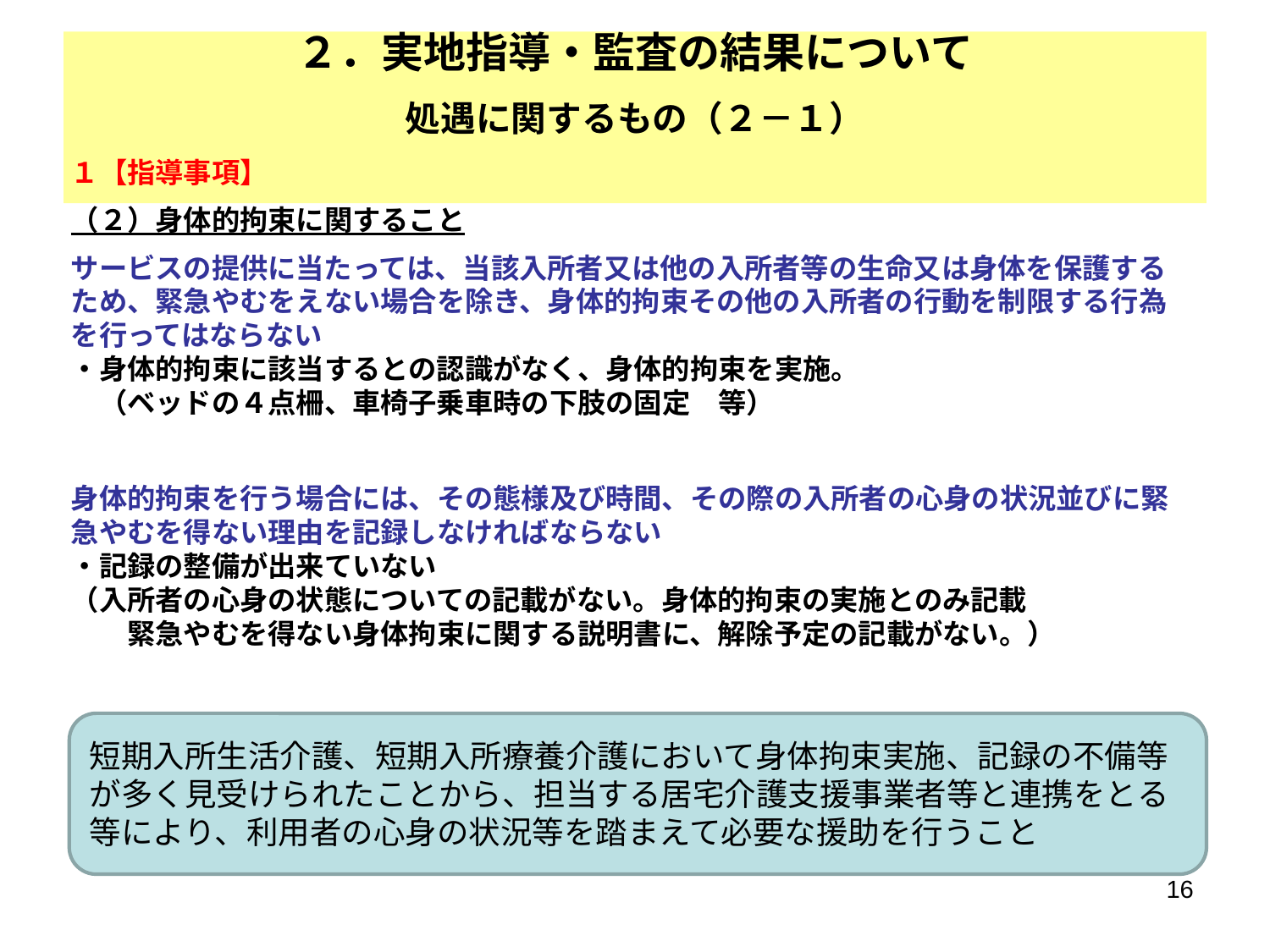

２．実地指導・監査の結果について
# 処遇に関するもの（２－１）
１【指導事項】
（２）身体的拘束に関すること
サービスの提供に当たっては、当該入所者又は他の入所者等の生命又は身体を保護するため、緊急やむをえない場合を除き、身体的拘束その他の入所者の行動を制限する行為を行ってはならない
・身体的拘束に該当するとの認識がなく、身体的拘束を実施。
　（ベッドの４点柵、車椅子乗車時の下肢の固定　等）

身体的拘束を行う場合には、その態様及び時間、その際の入所者の心身の状況並びに緊急やむを得ない理由を記録しなければならない
・記録の整備が出来ていない
（入所者の心身の状態についての記載がない。身体的拘束の実施とのみ記載
　　緊急やむを得ない身体拘束に関する説明書に、解除予定の記載がない。）

短期入所生活介護、短期入所療養介護において身体拘束実施、記録の不備等が多く見受けられたことから、担当する居宅介護支援事業者等と連携をとる等により、利用者の心身の状況等を踏まえて必要な援助を行うこと
16